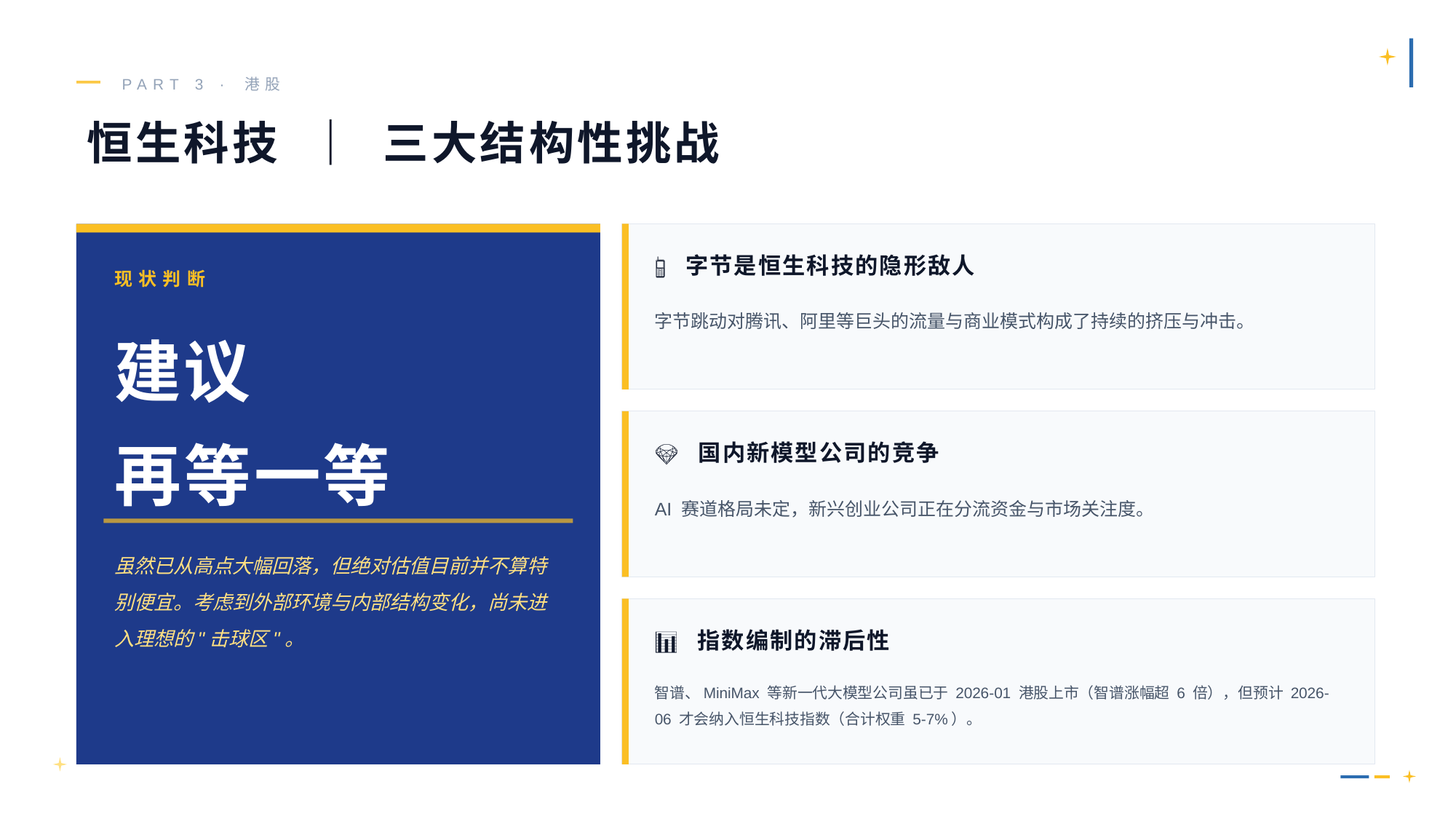

PART 3 · 港股

恒生科技  ｜  三大结构性挑战

📱  字节是恒生科技的隐形敌人
现状判断
字节跳动对腾讯、阿里等巨头的流量与商业模式构成了持续的挤压与冲击。
建议
再等一等

💎  国内新模型公司的竞争
AI 赛道格局未定，新兴创业公司正在分流资金与市场关注度。

虽然已从高点大幅回落，但绝对估值目前并不算特别便宜。考虑到外部环境与内部结构变化，尚未进入理想的"击球区"。

📊  指数编制的滞后性
智谱、MiniMax 等新一代大模型公司虽已于 2026-01 港股上市（智谱涨幅超 6 倍），但预计 2026-06 才会纳入恒生科技指数（合计权重 5-7%）。